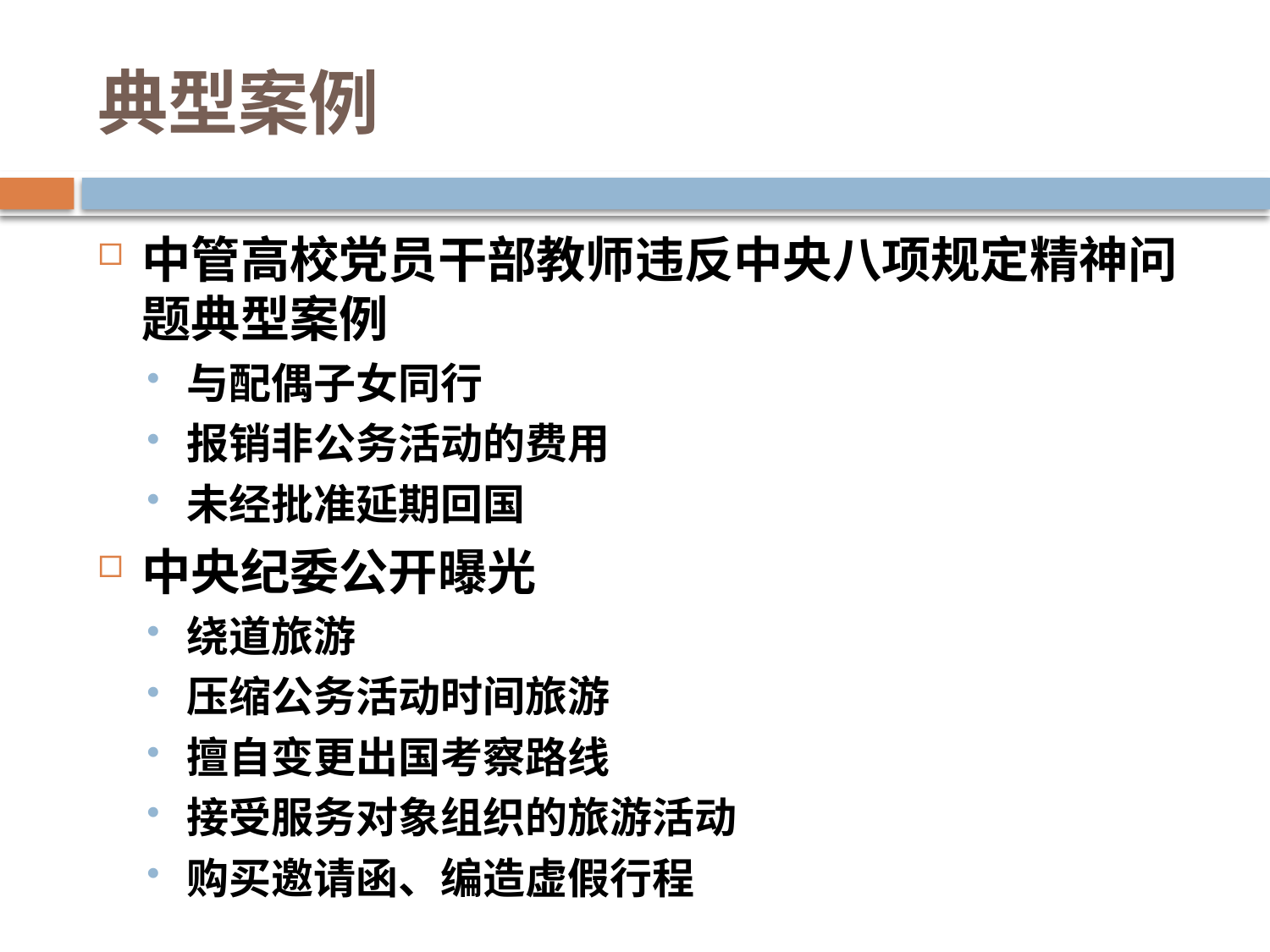

# 典型案例
中管高校党员干部教师违反中央八项规定精神问题典型案例
与配偶子女同行
报销非公务活动的费用
未经批准延期回国
中央纪委公开曝光
绕道旅游
压缩公务活动时间旅游
擅自变更出国考察路线
接受服务对象组织的旅游活动
购买邀请函、编造虚假行程